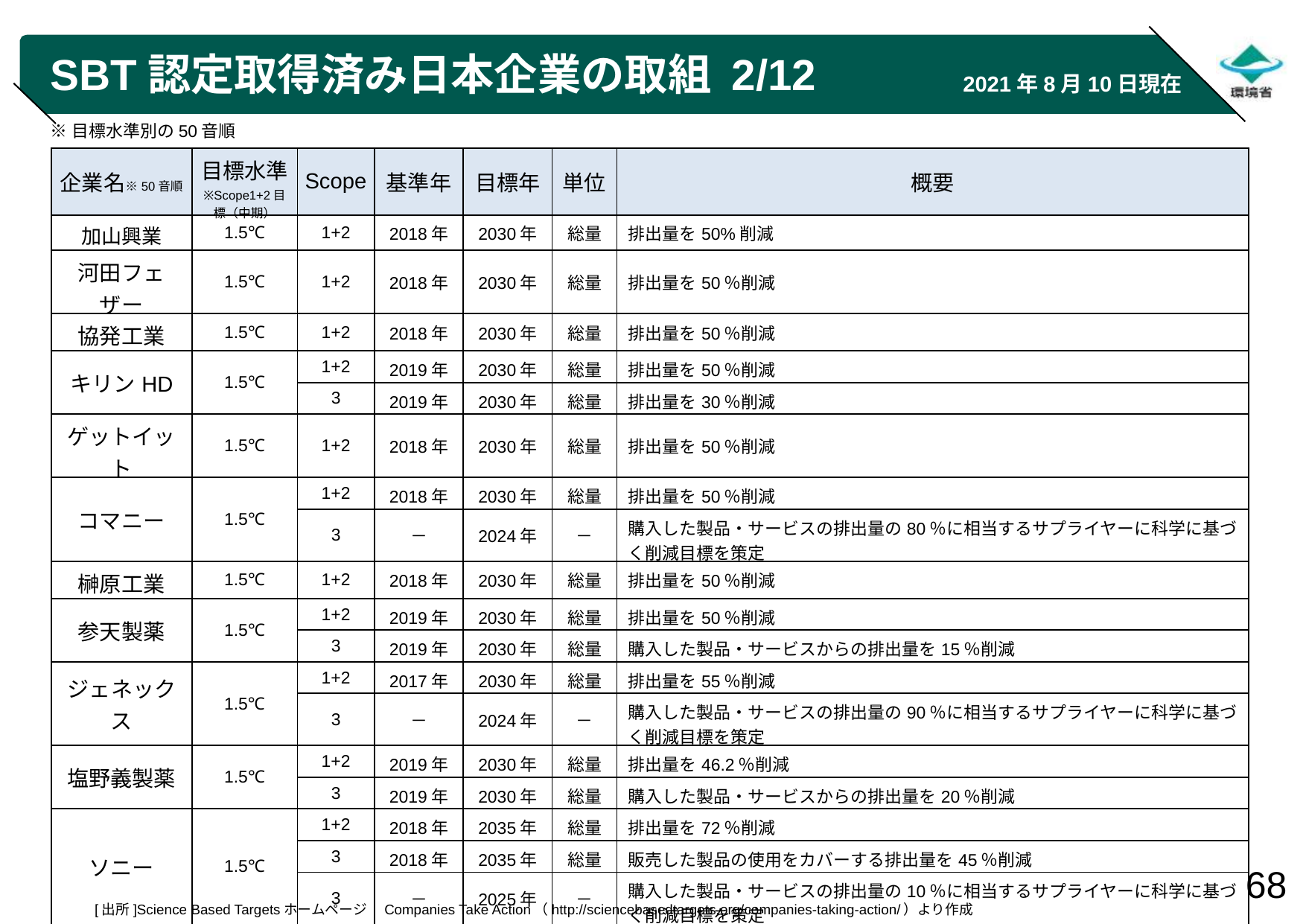

# SBT認定取得済み日本企業の取組 2/12
2021年8月10日現在
※目標水準別の50音順
| 企業名※50音順 | 目標水準 ※Scope1+2目標（中期） | Scope | 基準年 | 目標年 | 単位 | 概要 |
| --- | --- | --- | --- | --- | --- | --- |
| 加山興業 | 1.5℃ | 1+2 | 2018年 | 2030年 | 総量 | 排出量を50%削減 |
| 河田フェザー | 1.5℃ | 1+2 | 2018年 | 2030年 | 総量 | 排出量を50％削減 |
| 協発工業 | 1.5℃ | 1+2 | 2018年 | 2030年 | 総量 | 排出量を50％削減 |
| キリンHD | 1.5℃ | 1+2 | 2019年 | 2030年 | 総量 | 排出量を50％削減 |
|  |  | 3 | 2019年 | 2030年 | 総量 | 排出量を30％削減 |
| ゲットイット | 1.5℃ | 1+2 | 2018年 | 2030年 | 総量 | 排出量を50％削減 |
| コマニー | 1.5℃ | 1+2 | 2018年 | 2030年 | 総量 | 排出量を50％削減 |
|  |  | 3 | － | 2024年 | － | 購入した製品・サービスの排出量の80％に相当するサプライヤーに科学に基づく削減目標を策定 |
| 榊原工業 | 1.5℃ | 1+2 | 2018年 | 2030年 | 総量 | 排出量を50％削減 |
| 参天製薬 | 1.5℃ | 1+2 | 2019年 | 2030年 | 総量 | 排出量を50％削減 |
|  |  | 3 | 2019年 | 2030年 | 総量 | 購入した製品・サービスからの排出量を15％削減 |
| ジェネックス | 1.5℃ | 1+2 | 2017年 | 2030年 | 総量 | 排出量を55％削減 |
|  |  | 3 | － | 2024年 | － | 購入した製品・サービスの排出量の90％に相当するサプライヤーに科学に基づく削減目標を策定 |
| 塩野義製薬 | 1.5℃ | 1+2 | 2019年 | 2030年 | 総量 | 排出量を46.2％削減 |
|  |  | 3 | 2019年 | 2030年 | 総量 | 購入した製品・サービスからの排出量を20％削減 |
| ソニー | 1.5℃ | 1+2 | 2018年 | 2035年 | 総量 | 排出量を72％削減 |
|  |  | 3 | 2018年 | 2035年 | 総量 | 販売した製品の使用をカバーする排出量を45％削減 |
|  |  | 3 | － | 2025年 | － | 購入した製品・サービスの排出量の10％に相当するサプライヤーに科学に基づく削減目標を策定 |
[出所]Science Based Targetsホームページ　Companies Take Action（http://sciencebasedtargets.org/companies-taking-action/）より作成